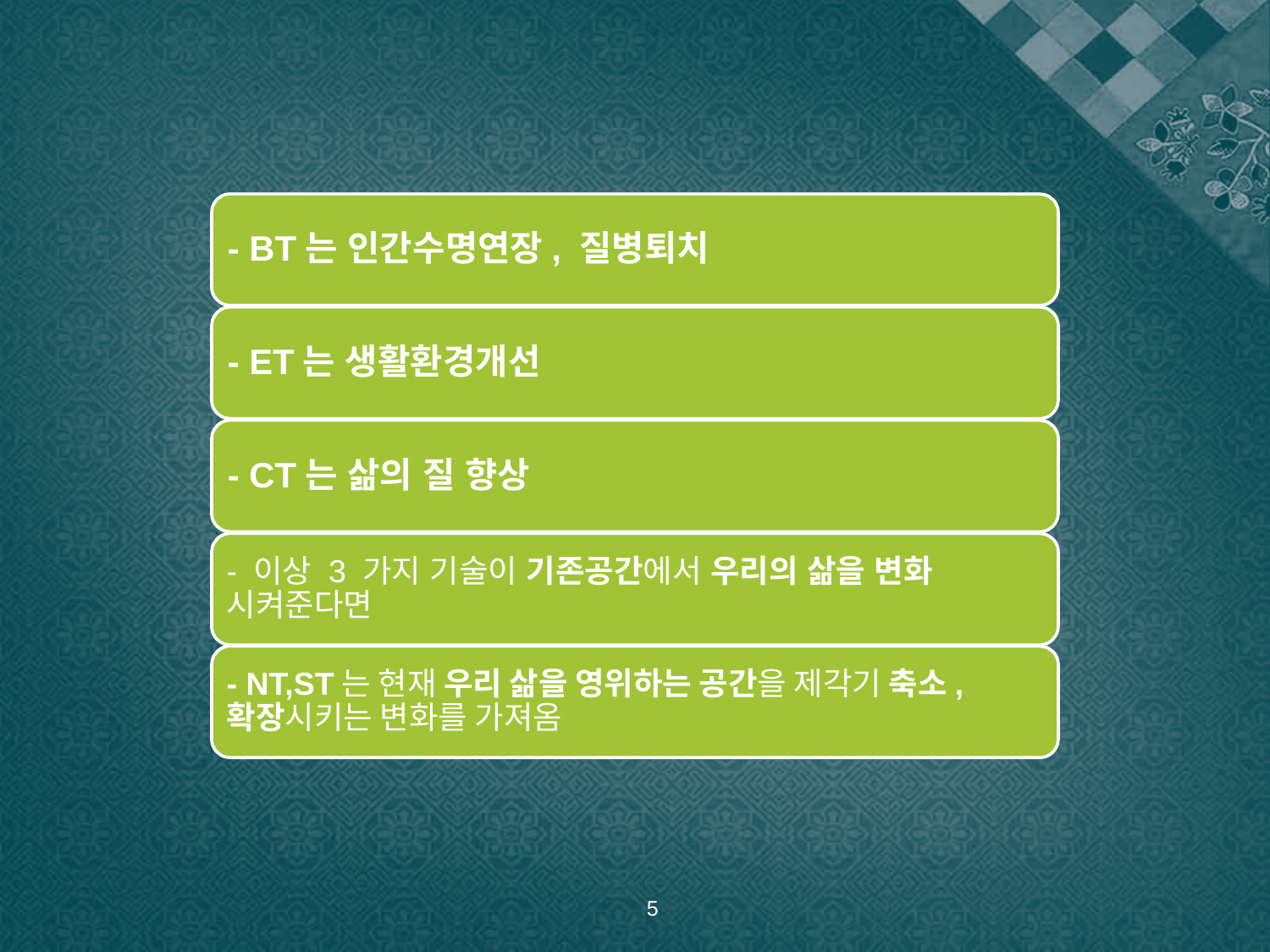

- BT는 인간수명연장, 질병퇴치
- ET는 생활환경개선
- CT는 삶의 질 향상
- 이상 3 가지 기술이 기존공간에서 우리의 삶을 변화    시켜준다면
- NT,ST는 현재 우리 삶을 영위하는 공간을 제각기 축소, 확장시키는 변화를 가져옴
5